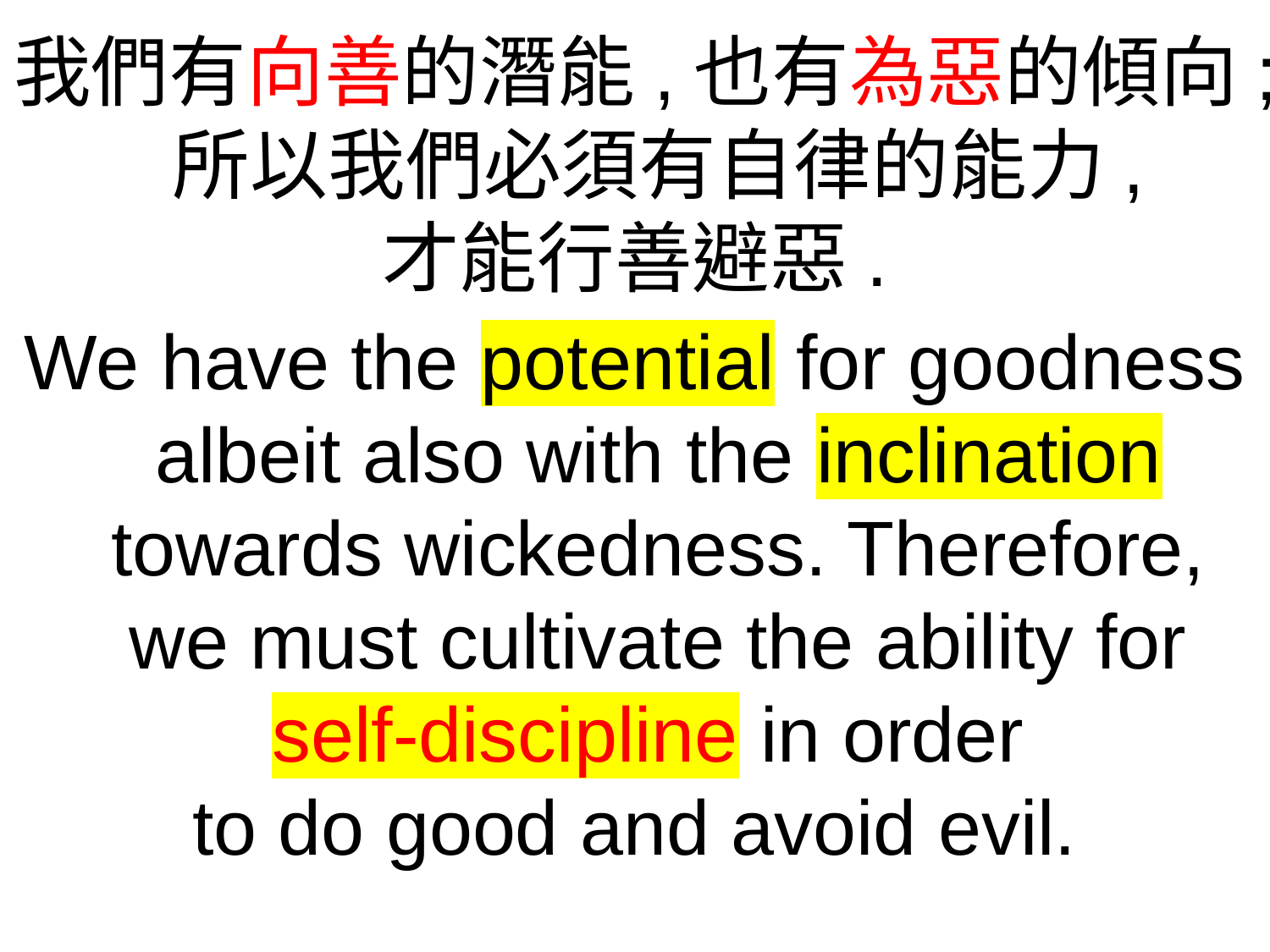

我們有向善的潛能,也有為惡的傾向;所以我們必須有自律的能力,
才能行善避惡.
We have the potential for goodness albeit also with the inclination towards wickedness. Therefore, we must cultivate the ability for self-discipline in order
to do good and avoid evil.